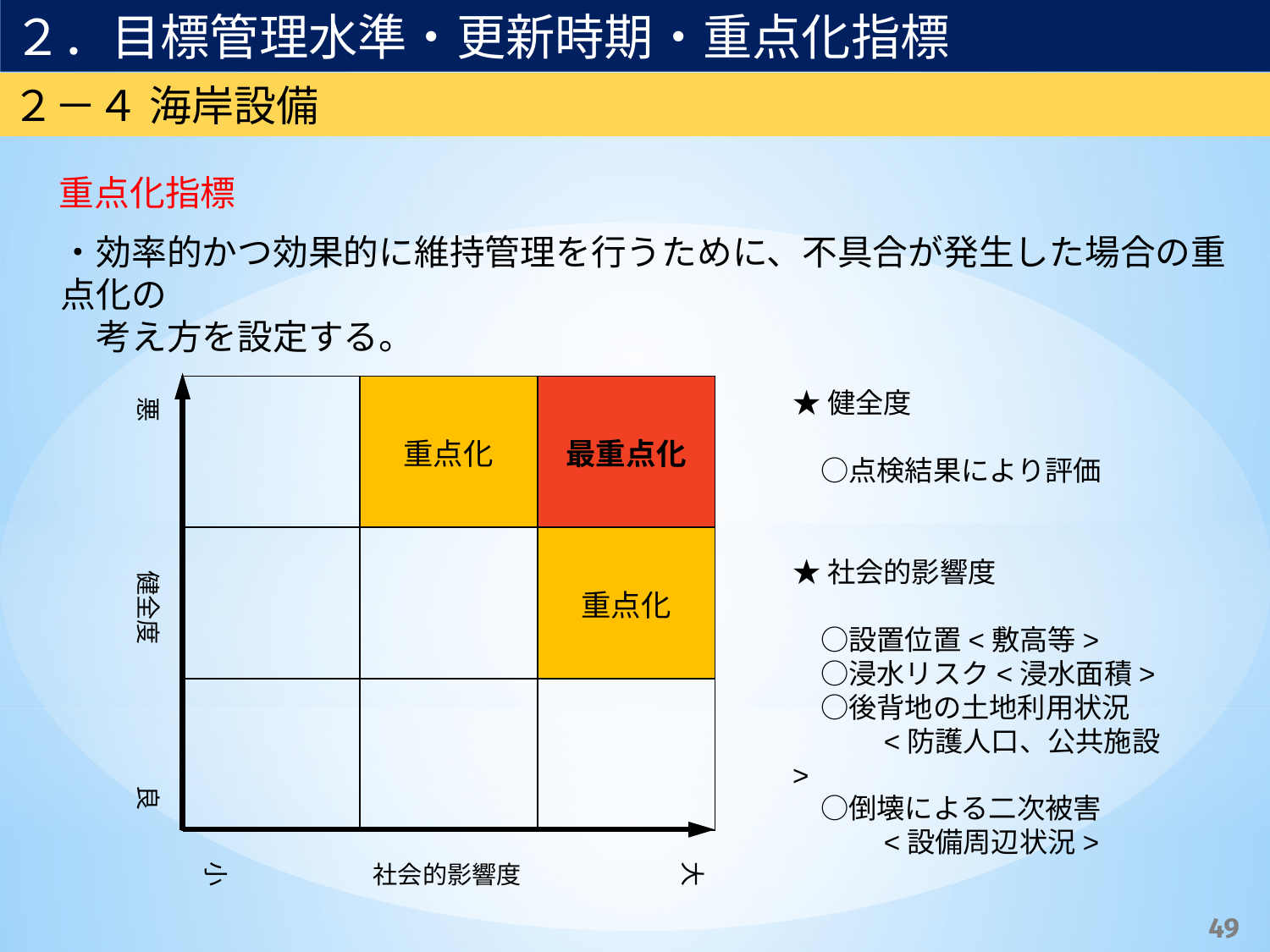

２．目標管理水準・更新時期・重点化指標
２－４ 海岸設備
重点化指標
・効率的かつ効果的に維持管理を行うために、不具合が発生した場合の重点化の
　考え方を設定する。
|  | 重点化 | 最重点化 |
| --- | --- | --- |
|  |  | 重点化 |
|  |  |  |
悪
★健全度

　○点検結果により評価

★社会的影響度

　○設置位置<敷高等>
　○浸水リスク<浸水面積>
　○後背地の土地利用状況
　　　<防護人口、公共施設>
　○倒壊による二次被害
　　　<設備周辺状況>
健全度
良
小
大
社会的影響度
49